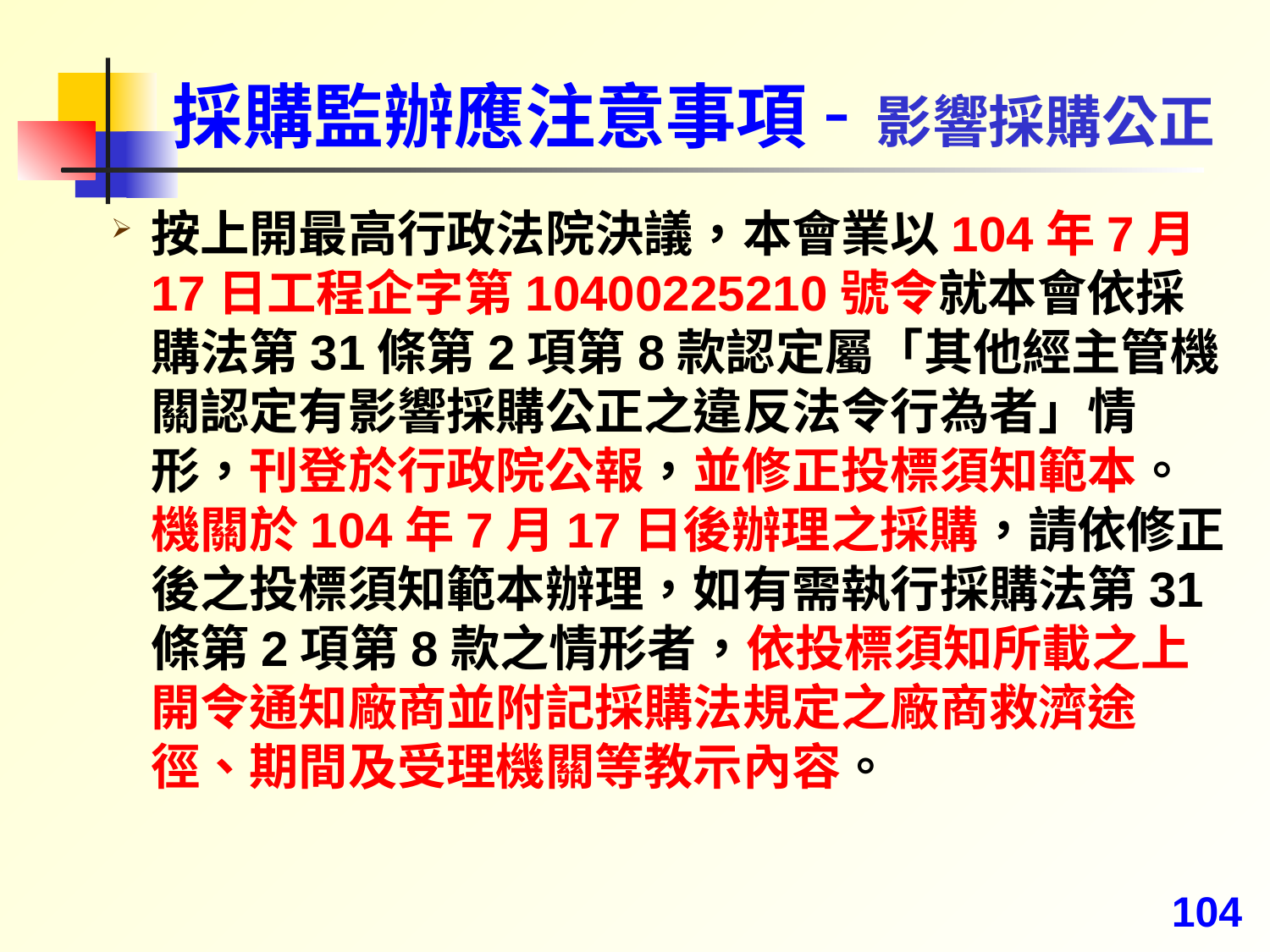

# 採購監辦應注意事項-影響採購公正
按上開最高行政法院決議，本會業以104年7月17日工程企字第10400225210號令就本會依採購法第31條第2項第8款認定屬「其他經主管機關認定有影響採購公正之違反法令行為者」情形，刊登於行政院公報，並修正投標須知範本。機關於104年7月17日後辦理之採購，請依修正後之投標須知範本辦理，如有需執行採購法第31條第2項第8款之情形者，依投標須知所載之上開令通知廠商並附記採購法規定之廠商救濟途徑、期間及受理機關等教示內容。
104